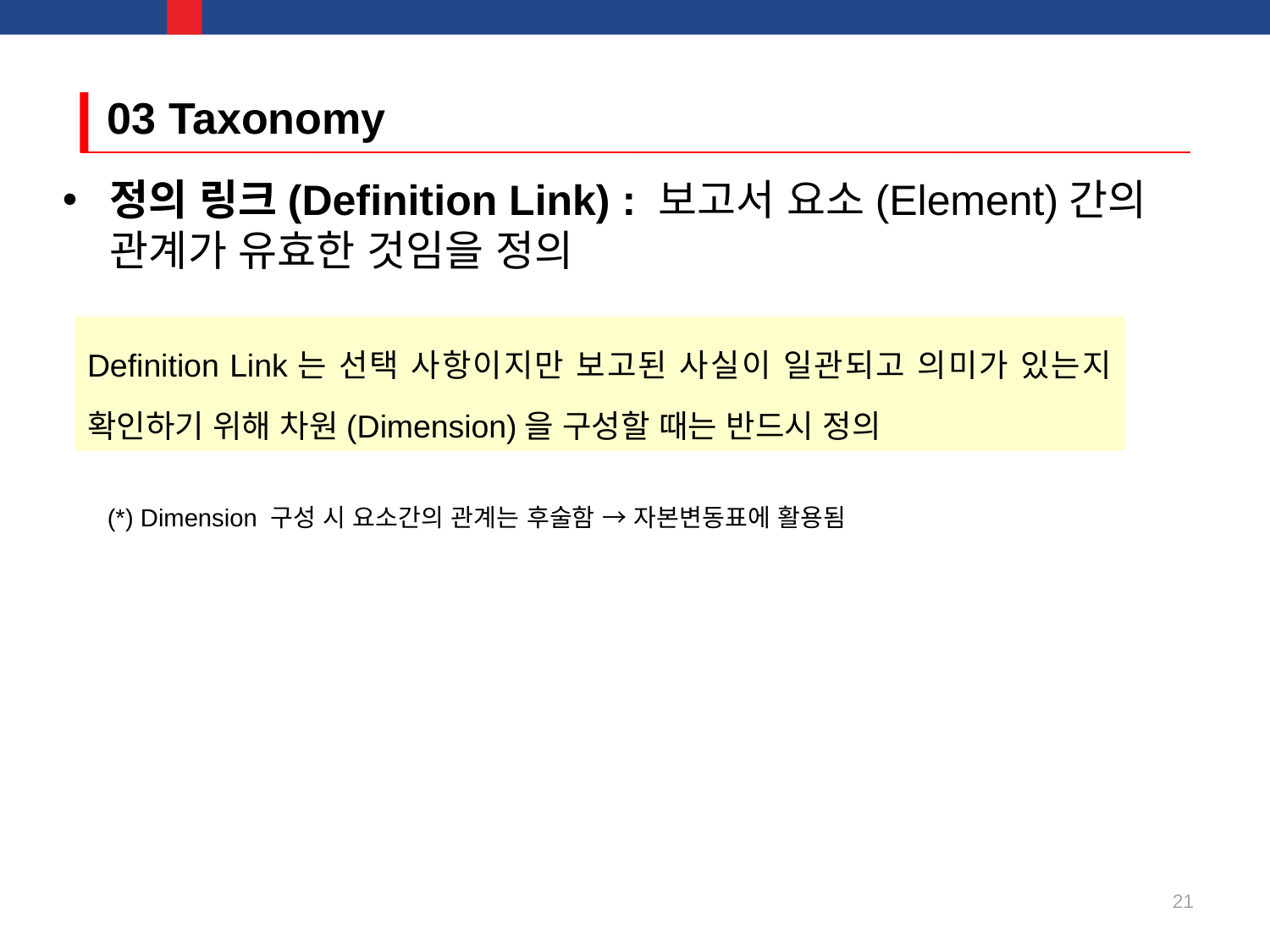

# 03 Taxonomy
정의 링크(Definition Link) : 보고서 요소(Element)간의 관계가 유효한 것임을 정의
Definition Link는 선택 사항이지만 보고된 사실이 일관되고 의미가 있는지 확인하기 위해 차원(Dimension)을 구성할 때는 반드시 정의
(*) Dimension 구성 시 요소간의 관계는 후술함 → 자본변동표에 활용됨
21